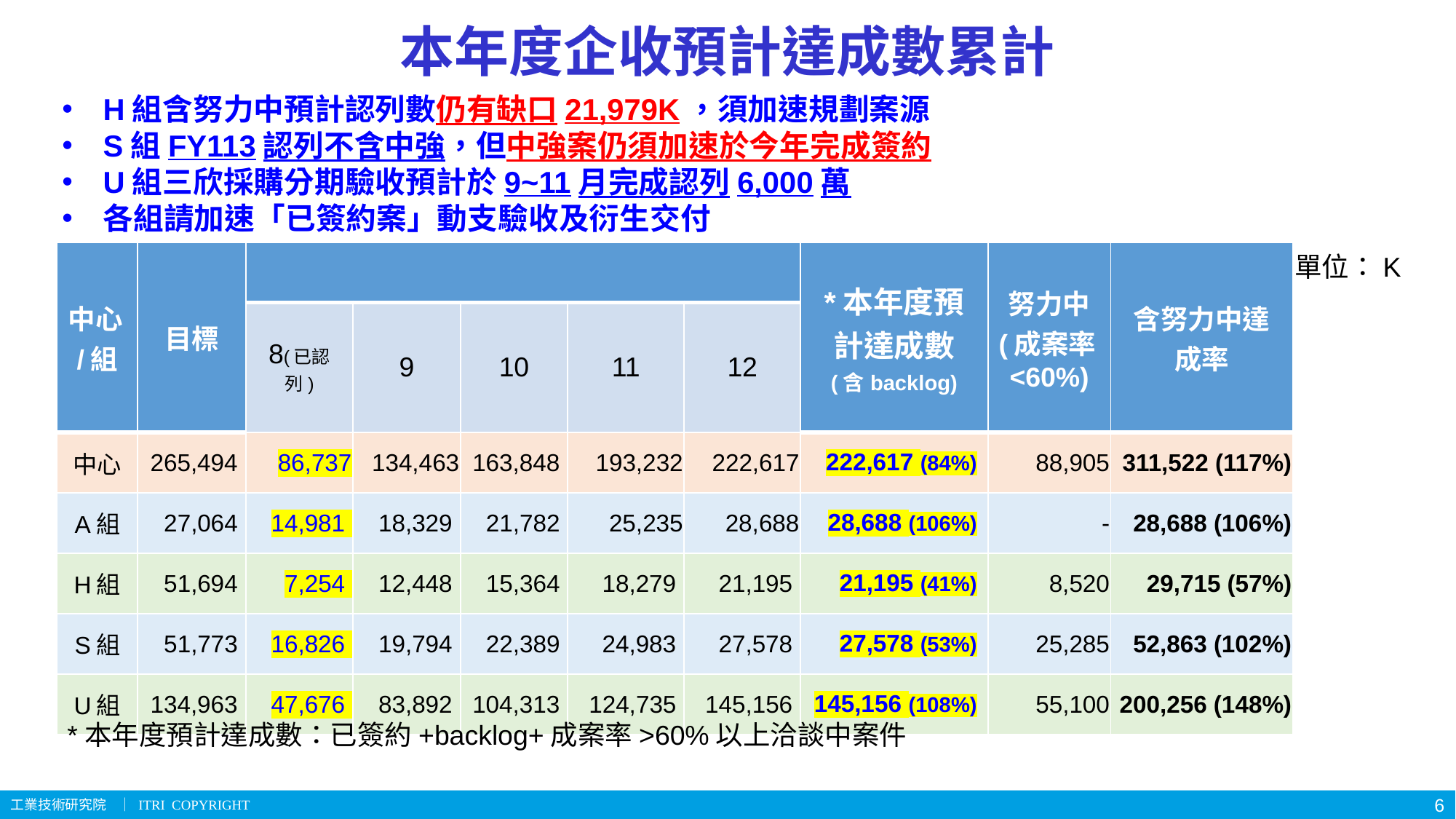

# 本年度企收預計達成數累計
H組含努力中預計認列數仍有缺口21,979K，須加速規劃案源
S組FY113認列不含中強，但中強案仍須加速於今年完成簽約
U組三欣採購分期驗收預計於9~11月完成認列6,000萬
各組請加速「已簽約案」動支驗收及衍生交付
| 中心/組 | 目標 |  |  |  |  |  | \*本年度預計達成數 (含backlog) | 努力中 (成案率<60%) | 含努力中達成率 |
| --- | --- | --- | --- | --- | --- | --- | --- | --- | --- |
|  |  | 8(已認列) | 9 | 10 | 11 | 12 |  |  |  |
| 中心 | 265,494 | 86,737 | 134,463 | 163,848 | 193,232 | 222,617 | 222,617 (84%) | 88,905 | 311,522 (117%) |
| A組 | 27,064 | 14,981 | 18,329 | 21,782 | 25,235 | 28,688 | 28,688 (106%) | - | 28,688 (106%) |
| H組 | 51,694 | 7,254 | 12,448 | 15,364 | 18,279 | 21,195 | 21,195 (41%) | 8,520 | 29,715 (57%) |
| S組 | 51,773 | 16,826 | 19,794 | 22,389 | 24,983 | 27,578 | 27,578 (53%) | 25,285 | 52,863 (102%) |
| U組 | 134,963 | 47,676 | 83,892 | 104,313 | 124,735 | 145,156 | 145,156 (108%) | 55,100 | 200,256 (148%) |
單位：K
*本年度預計達成數：已簽約+backlog+成案率>60%以上洽談中案件